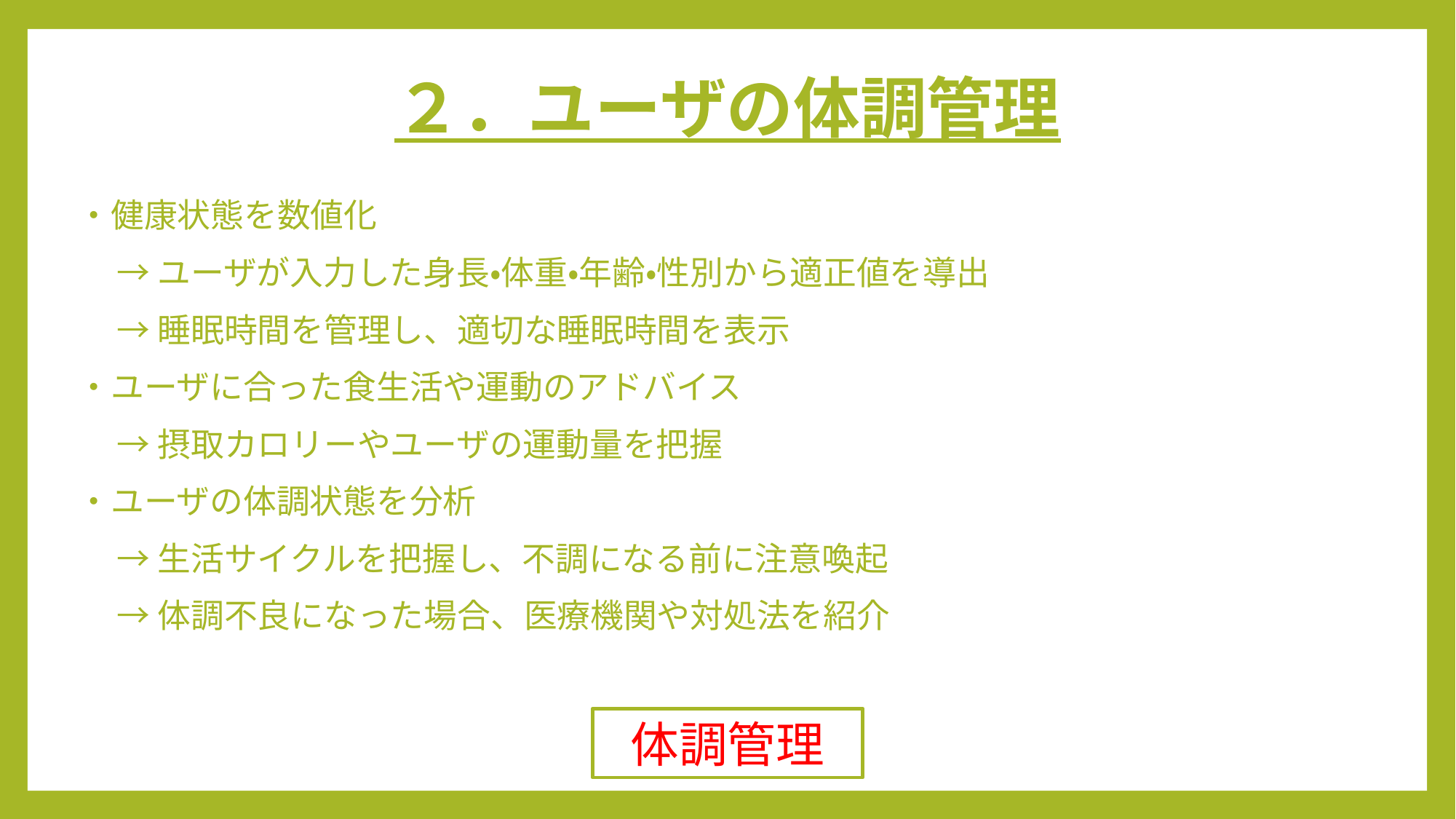

# ２．ユーザの体調管理
健康状態を数値化
　→ ユーザが入力した身長・体重・年齢・性別から適正値を導出
　→ 睡眠時間を管理し、適切な睡眠時間を表示
ユーザに合った食生活や運動のアドバイス
　→ 摂取カロリーやユーザの運動量を把握
ユーザの体調状態を分析
　→ 生活サイクルを把握し、不調になる前に注意喚起
　→ 体調不良になった場合、医療機関や対処法を紹介
体調管理